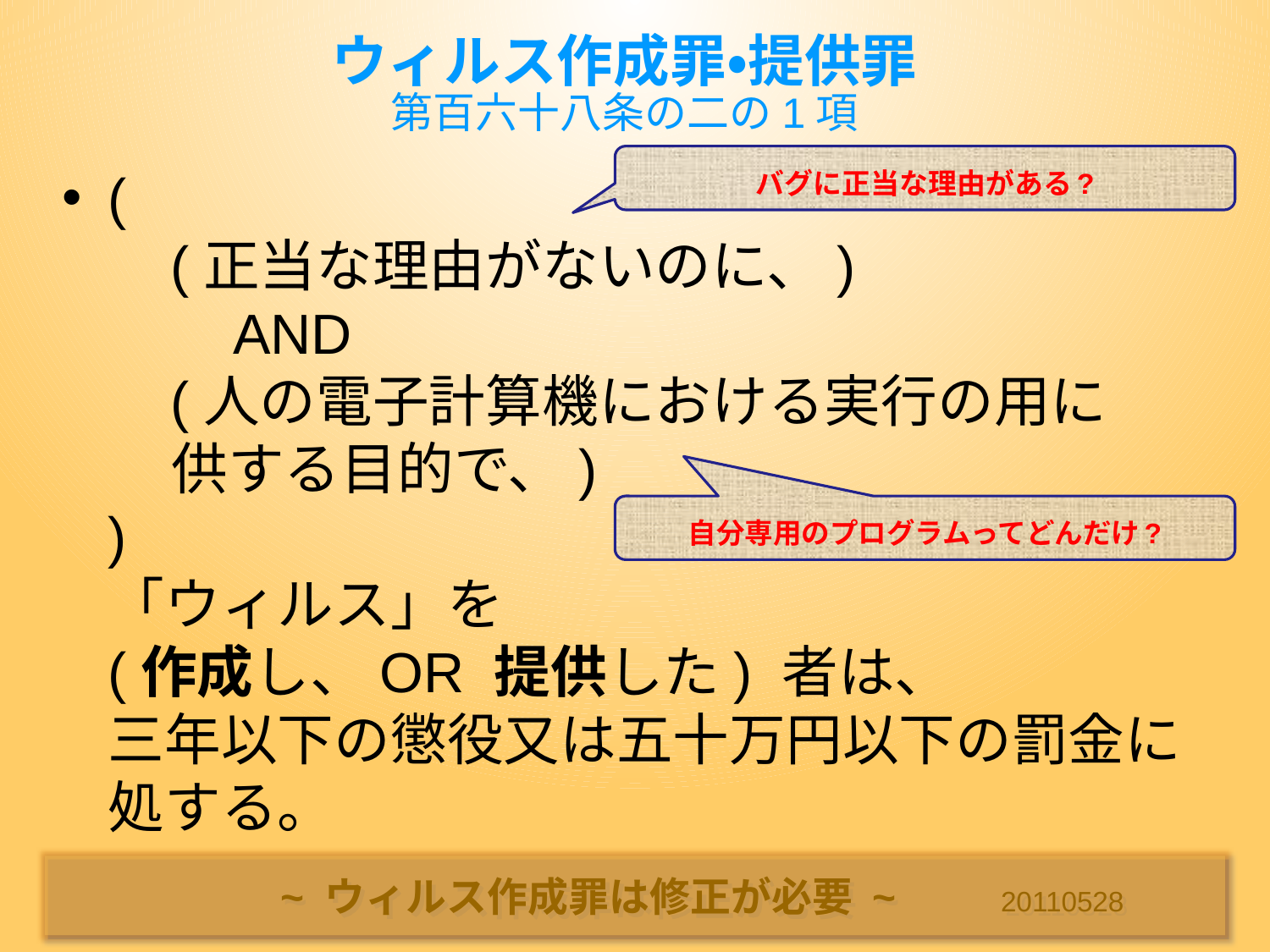

# ウィルス作成罪・提供罪 第百六十八条の二の1項
バグに正当な理由がある?
(
    (正当な理由がないのに、)
        AND
    (人の電子計算機における実行の用に
     供する目的で、)
)
「ウィルス」を
(作成し、OR 提供した) 者は、
三年以下の懲役又は五十万円以下の罰金に処する。
自分専用のプログラムってどんだけ?